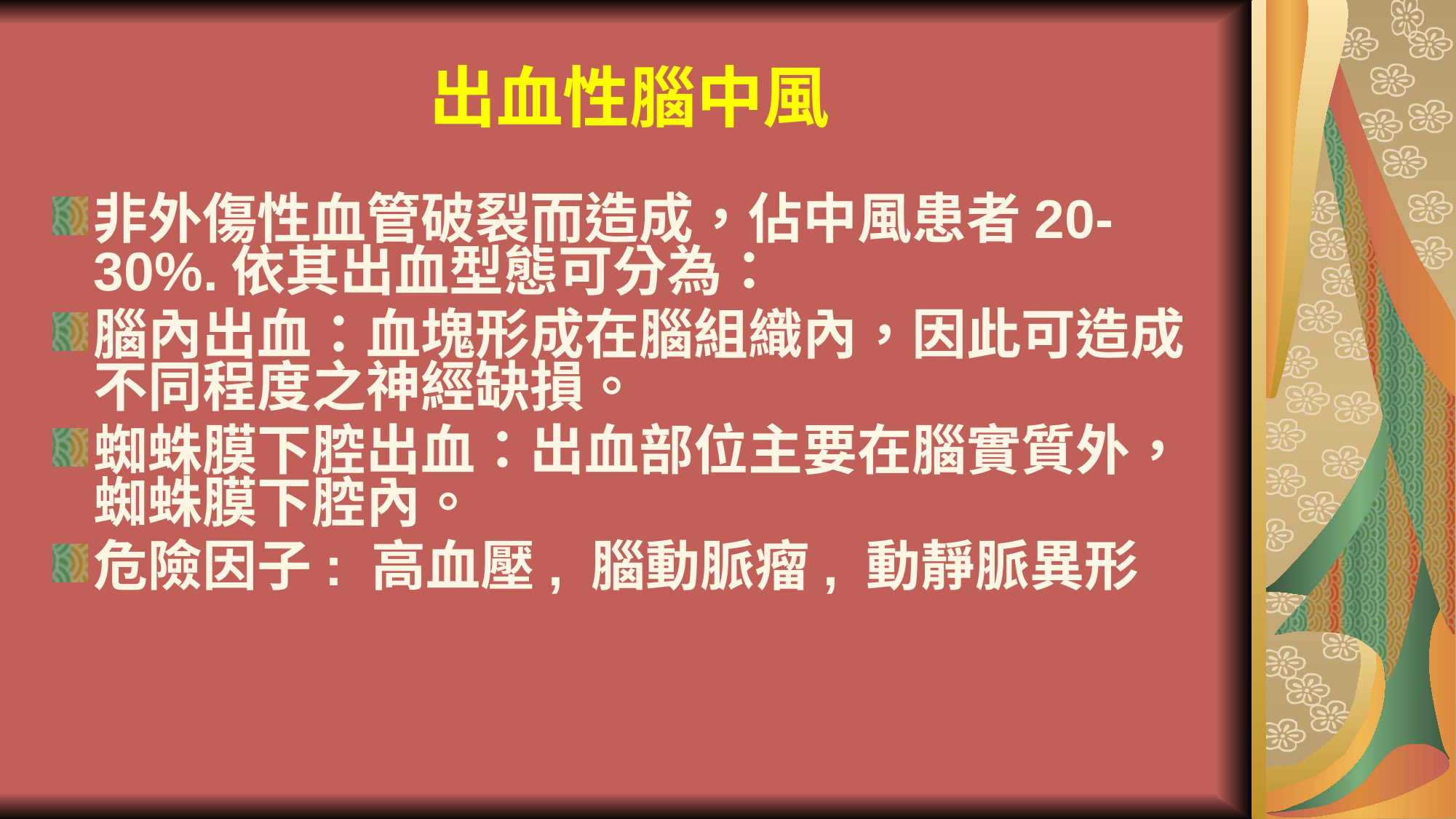

# 出血性腦中風
非外傷性血管破裂而造成，佔中風患者20-30%.依其出血型態可分為：
腦內出血：血塊形成在腦組織內，因此可造成不同程度之神經缺損。
蜘蛛膜下腔出血：出血部位主要在腦實質外，蜘蛛膜下腔內。
危險因子: 高血壓, 腦動脈瘤, 動靜脈異形